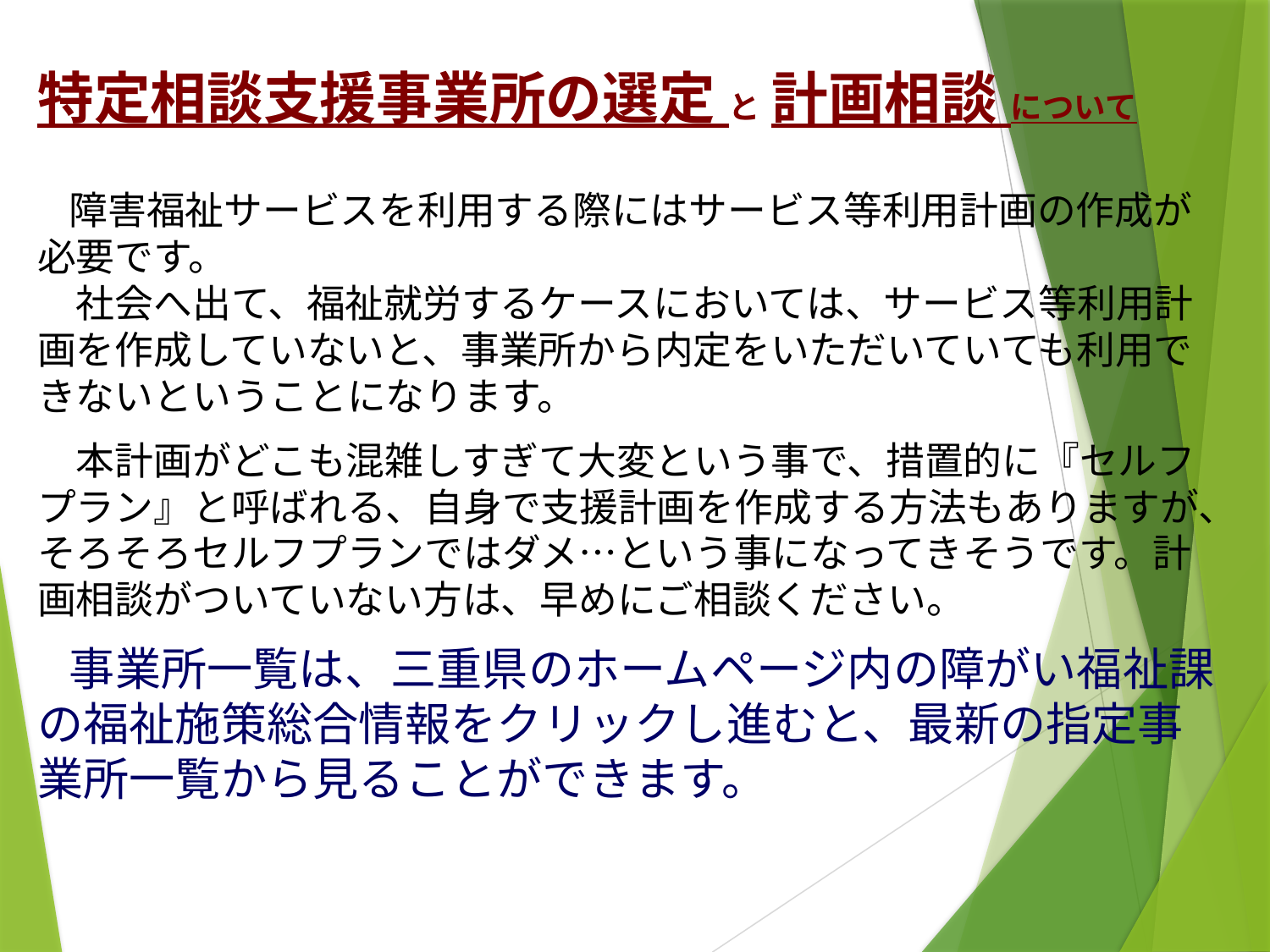

特定相談支援事業所の選定 と 計画相談 について
　障害福祉サービスを利用する際にはサービス等利用計画の作成が必要です。
　社会へ出て、福祉就労するケースにおいては、サービス等利用計画を作成していないと、事業所から内定をいただいていても利用できないということになります。
　本計画がどこも混雑しすぎて大変という事で、措置的に『セルフプラン』と呼ばれる、自身で支援計画を作成する方法もありますが、そろそろセルフプランではダメ…という事になってきそうです。計画相談がついていない方は、早めにご相談ください。
　事業所一覧は、三重県のホームページ内の障がい福祉課の福祉施策総合情報をクリックし進むと、最新の指定事業所一覧から見ることができます。